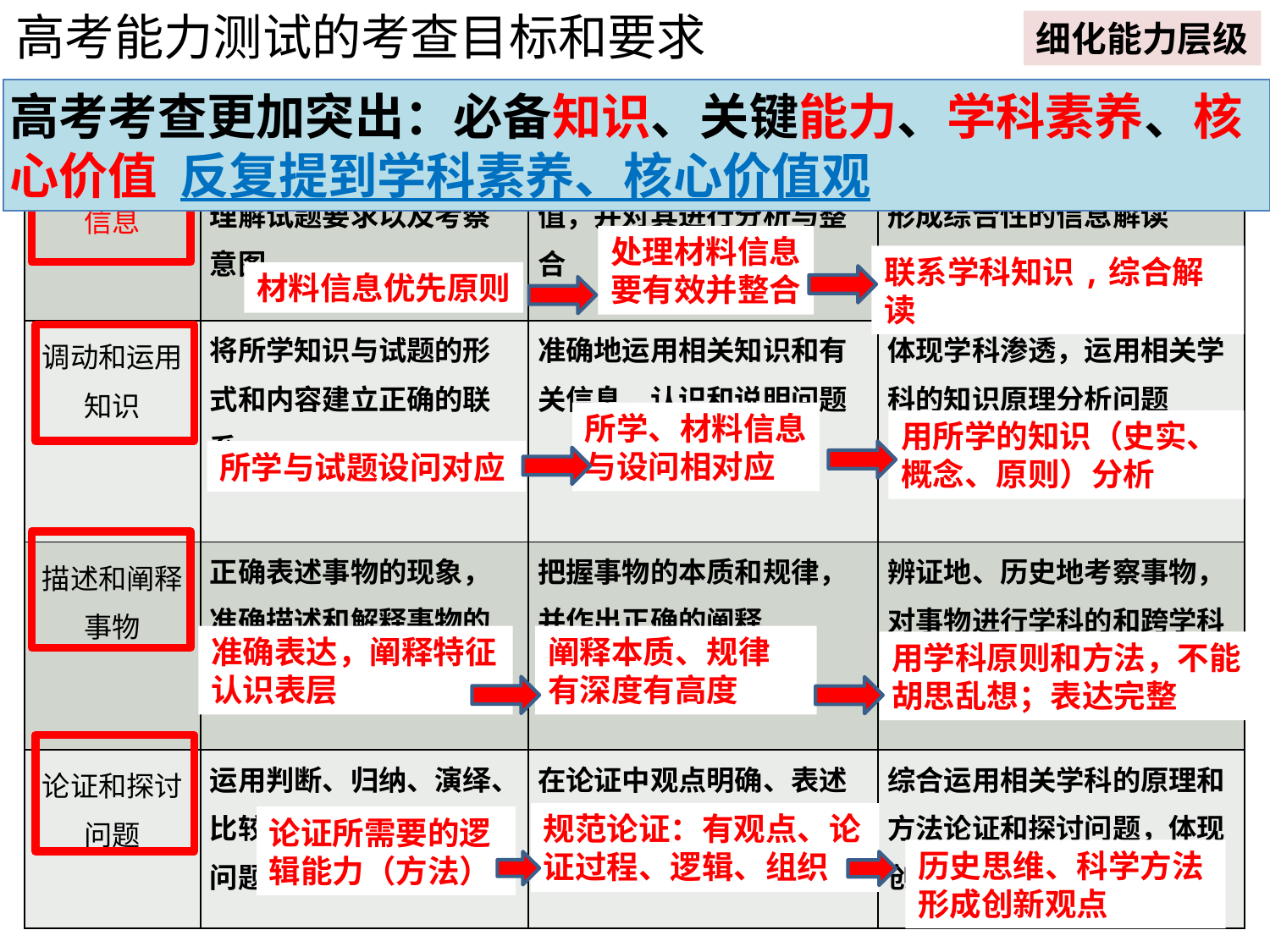

高考能力测试的考查目标和要求
细化能力层级
高考考查更加突出：必备知识、关键能力、学科素养、核心价值  反复提到学科素养、核心价值观
|  | Ⅰ | Ⅱ | Ⅲ |
| --- | --- | --- | --- |
| 获取和解读信息 | 获取试题提供的信息，理解试题要求以及考察意图 | 提炼信息的有效内容和价值，并对其进行分析与整合 | 组织和应用相关学科的信息，形成综合性的信息解读 |
| 调动和运用知识 | 将所学知识与试题的形式和内容建立正确的联系 | 准确地运用相关知识和有关信息，认识和说明问题 | 体现学科渗透，运用相关学科的知识原理分析问题 |
| 描述和阐释事物 | 正确表述事物的现象，准确描述和解释事物的特征 | 把握事物的本质和规律，并作出正确的阐释 | 辨证地、历史地考察事物，对事物进行学科的和跨学科的描述与阐释，意义完整 |
| 论证和探讨问题 | 运用判断、归纳、演绎、比较、概括等方法论证问题 | 在论证中观点明确、表述清晰、逻辑严谨 | 综合运用相关学科的原理和方法论证和探讨问题，体现创新思维 |

处理材料信息
要有效并整合
联系学科知识,综合解读
材料信息优先原则

所学、材料信息
与设问相对应
用所学的知识（史实、概念、原则）分析
所学与试题设问对应

阐释本质、规律
有深度有高度
准确表达，阐释特征
认识表层
用学科原则和方法，不能胡思乱想；表达完整

规范论证：有观点、论证过程、逻辑、组织
论证所需要的逻辑能力（方法）
历史思维、科学方法 形成创新观点